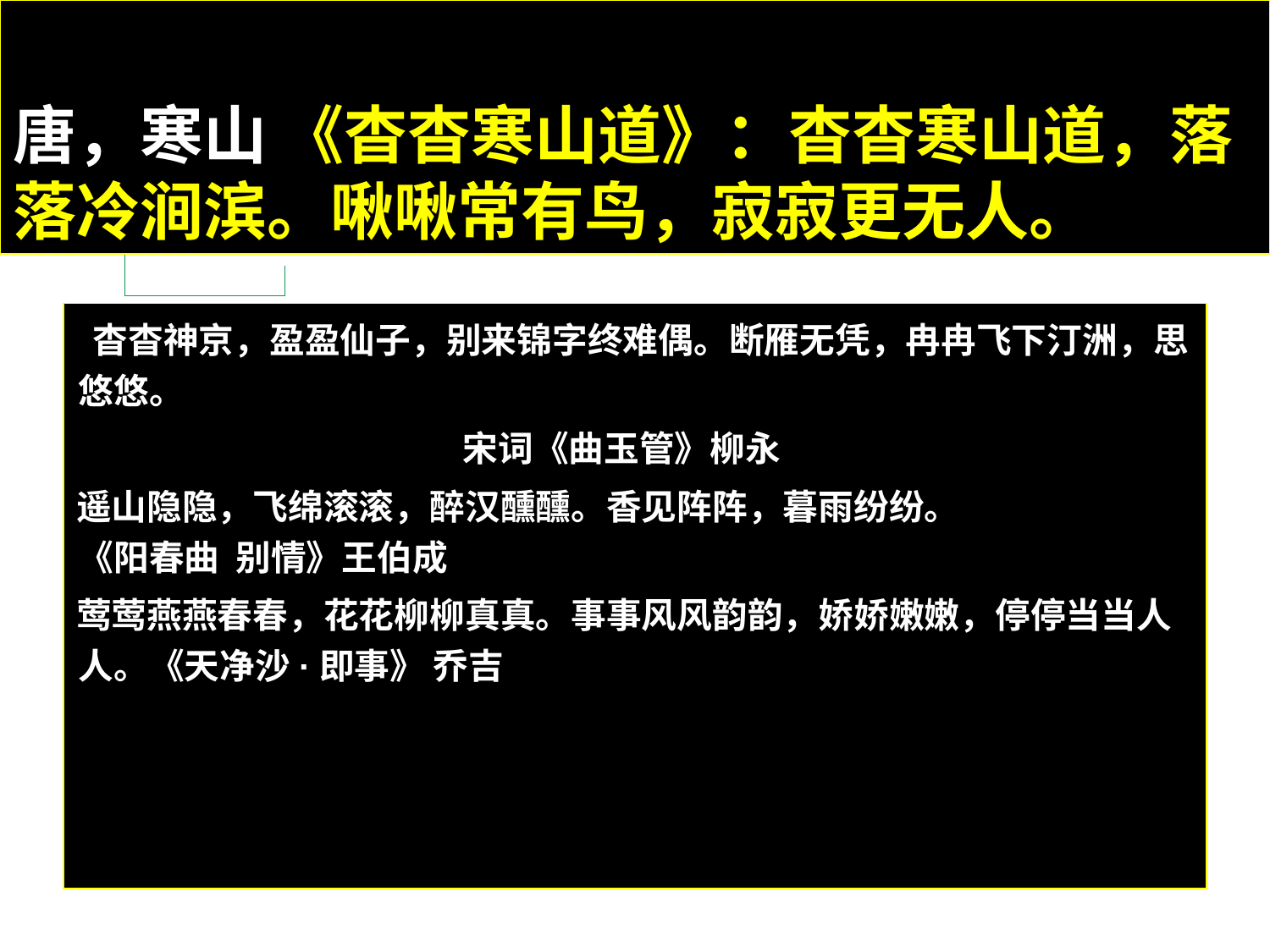

唐，寒山 《杳杳寒山道》：杳杳寒山道，落落冷涧滨。啾啾常有鸟，寂寂更无人。
 杳杳神京，盈盈仙子，别来锦字终难偶。断雁无凭，冉冉飞下汀洲，思悠悠。
                                               宋词《曲玉管》柳永
遥山隐隐，飞绵滚滚，醉汉醺醺。香见阵阵，暮雨纷纷。                         《阳春曲  别情》王伯成
莺莺燕燕春春，花花柳柳真真。事事风风韵韵，娇娇嫩嫩，停停当当人人。《天净沙·即事》 乔吉